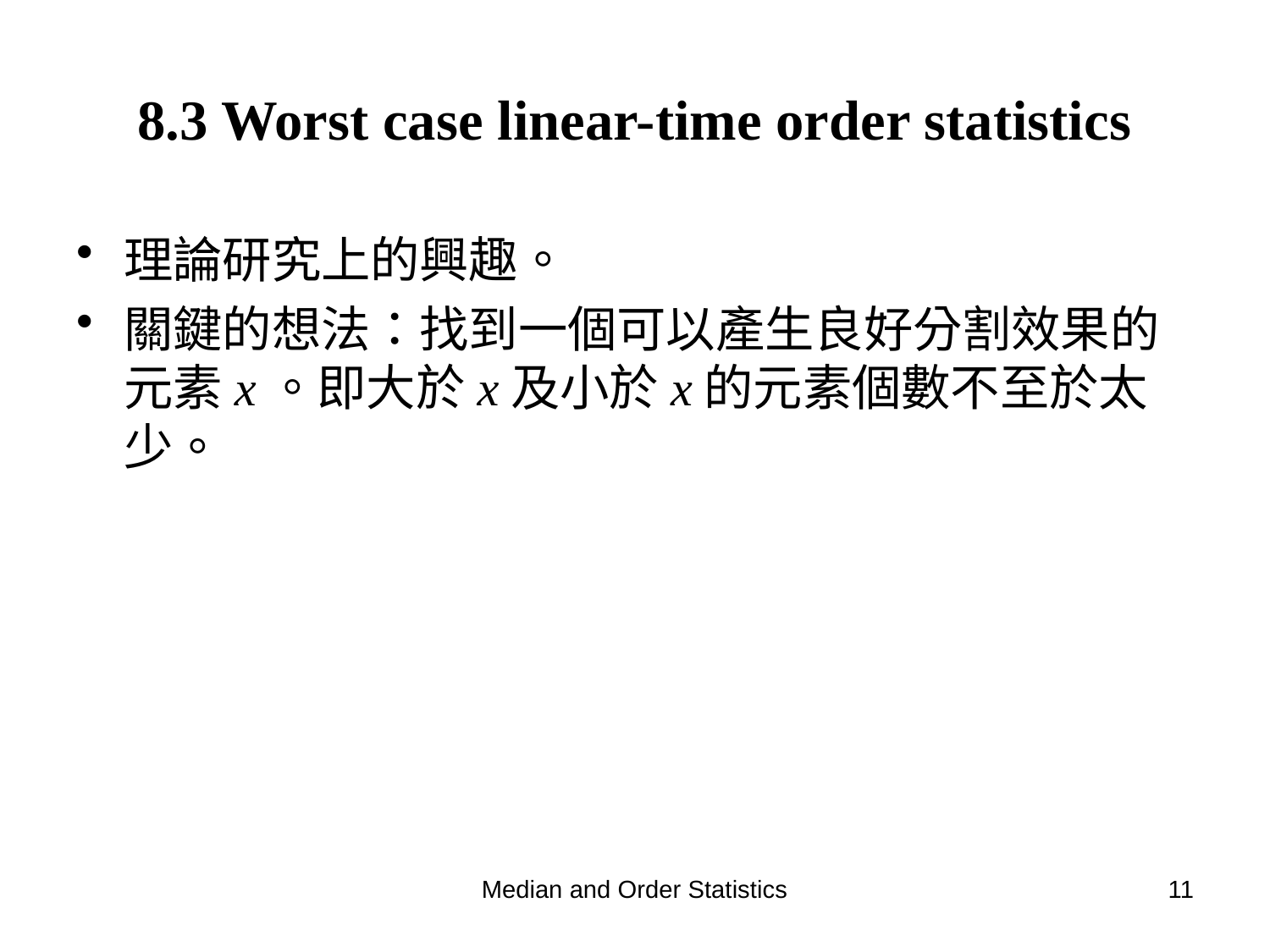

# 8.3 Worst case linear-time order statistics
理論研究上的興趣。
關鍵的想法：找到一個可以產生良好分割效果的元素x。即大於x及小於x的元素個數不至於太少。

Median and Order Statistics
11